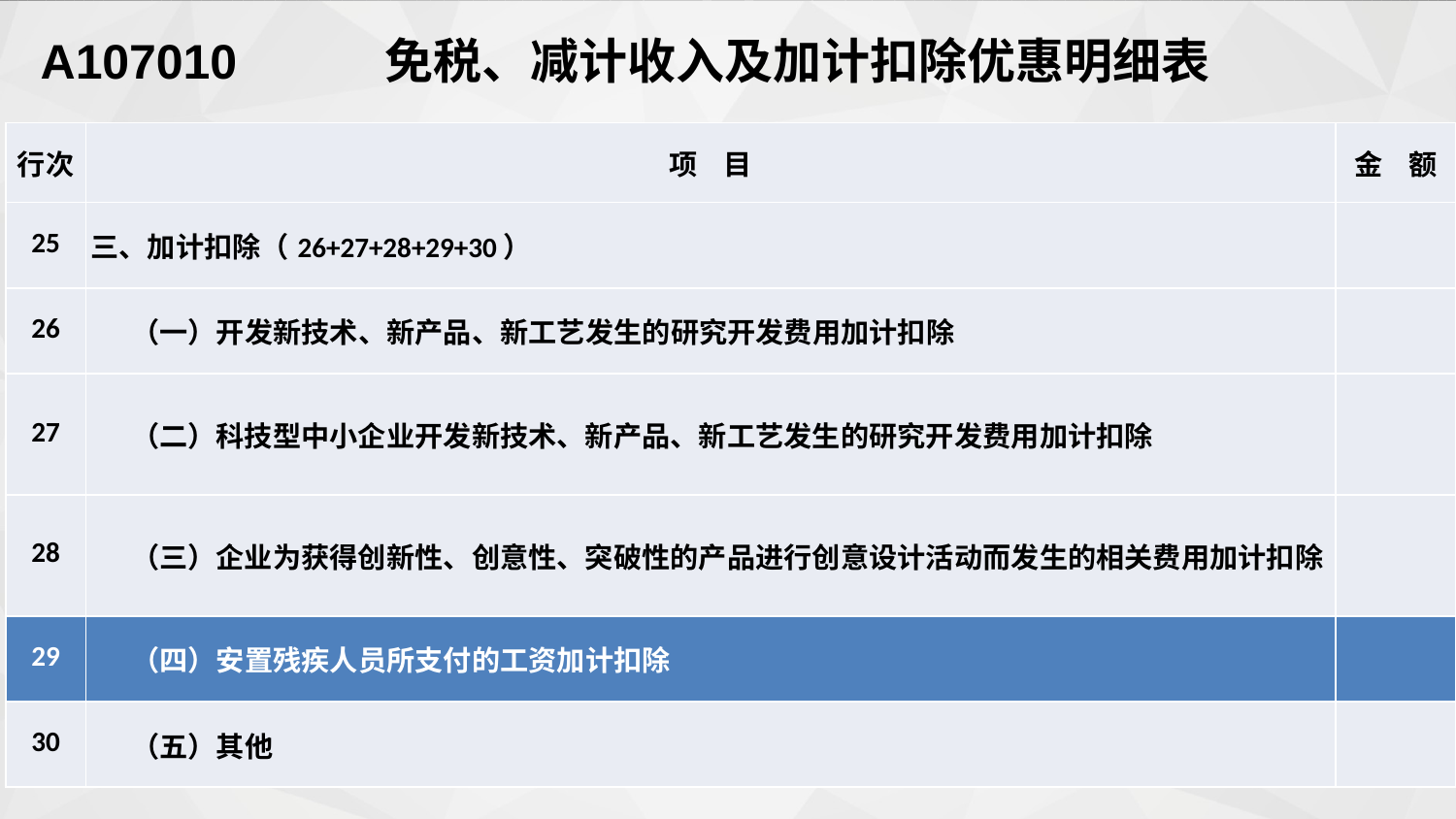

A107010          免税、减计收入及加计扣除优惠明细表
| 行次 | 项 目 | 金 额 |
| --- | --- | --- |
| 25 | 三、加计扣除（26+27+28+29+30） |  |
| 26 | （一）开发新技术、新产品、新工艺发生的研究开发费用加计扣除 |  |
| 27 | （二）科技型中小企业开发新技术、新产品、新工艺发生的研究开发费用加计扣除 |  |
| 28 | （三）企业为获得创新性、创意性、突破性的产品进行创意设计活动而发生的相关费用加计扣除 |  |
| 29 | （四）安置残疾人员所支付的工资加计扣除 |  |
| 30 | （五）其他 |  |